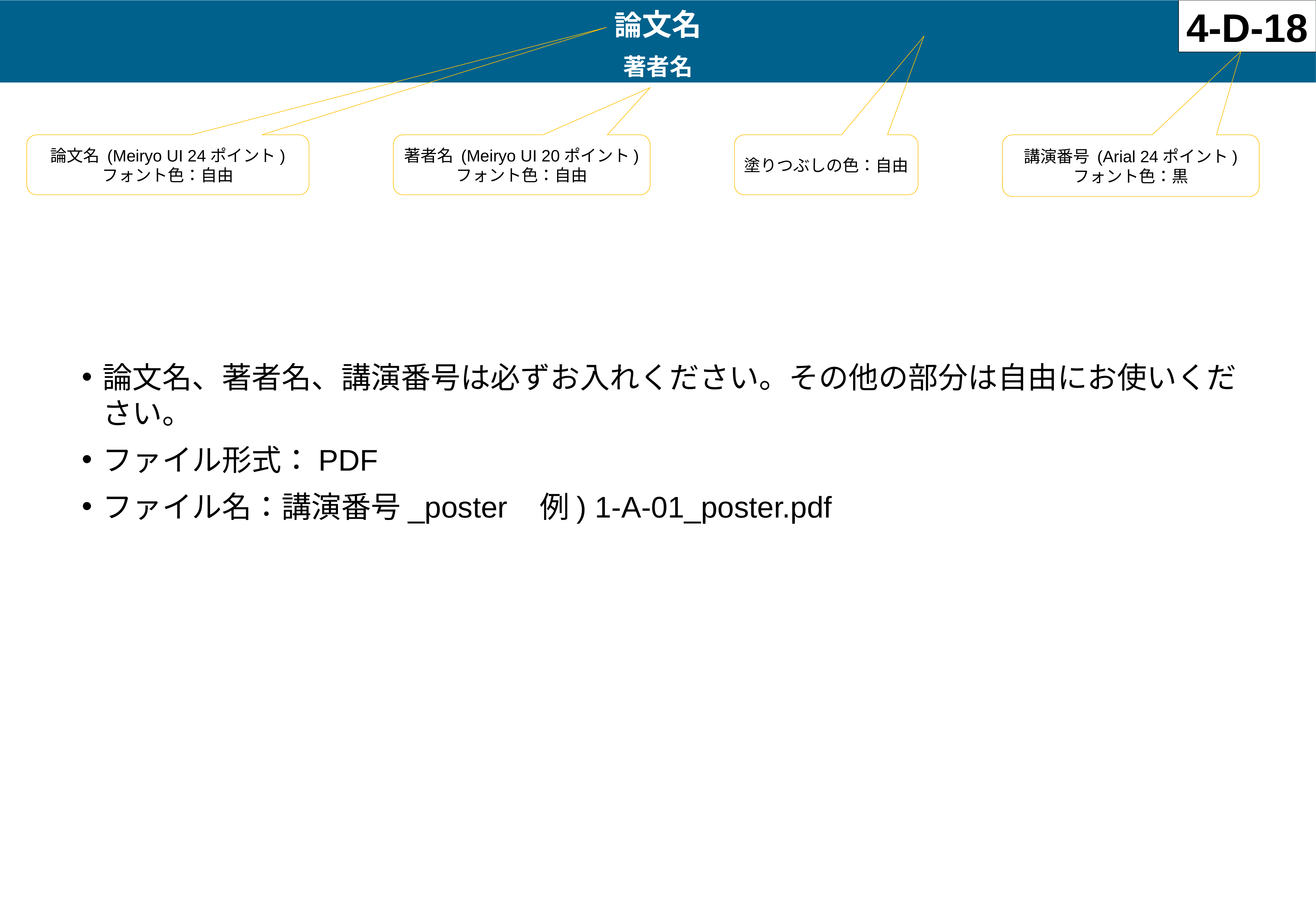

論文名
著者名
4-D-18
論文名 (Meiryo UI 24ポイント)
フォント色：自由
著者名 (Meiryo UI 20ポイント)
フォント色：自由
塗りつぶしの色：自由
講演番号 (Arial 24ポイント)
フォント色：黒
論文名、著者名、講演番号は必ずお入れください。その他の部分は自由にお使いください。
ファイル形式：PDF
ファイル名：講演番号_poster   例) 1-A-01_poster.pdf